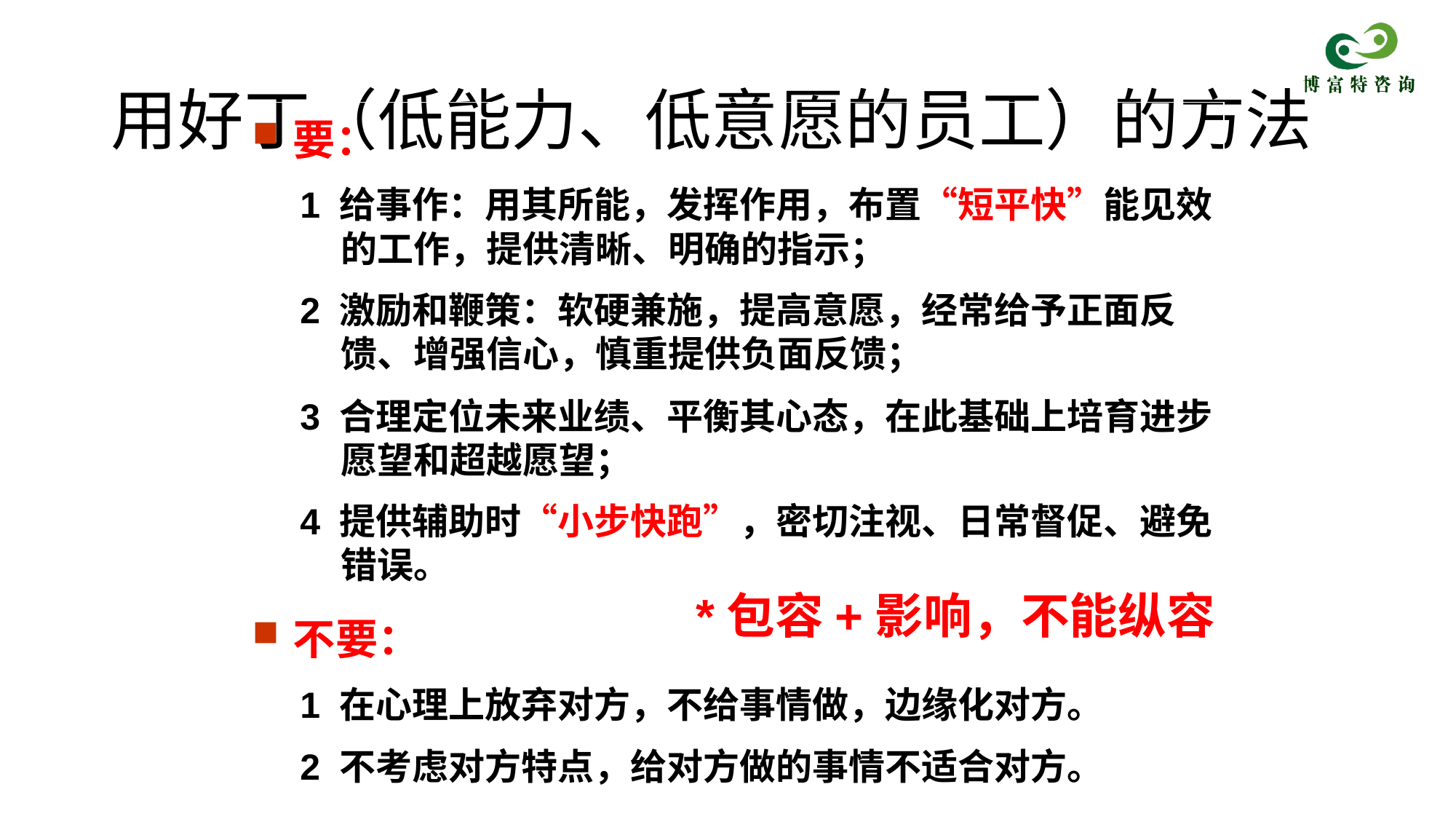

# 用好丁（低能力、低意愿的员工）的方法
要：
1 给事作：用其所能，发挥作用，布置“短平快”能见效的工作，提供清晰、明确的指示；
2 激励和鞭策：软硬兼施，提高意愿，经常给予正面反馈、增强信心，慎重提供负面反馈；
3 合理定位未来业绩、平衡其心态，在此基础上培育进步愿望和超越愿望；
4 提供辅助时“小步快跑”，密切注视、日常督促、避免错误。
不要：
1 在心理上放弃对方，不给事情做，边缘化对方。
2 不考虑对方特点，给对方做的事情不适合对方。
*包容+影响，不能纵容